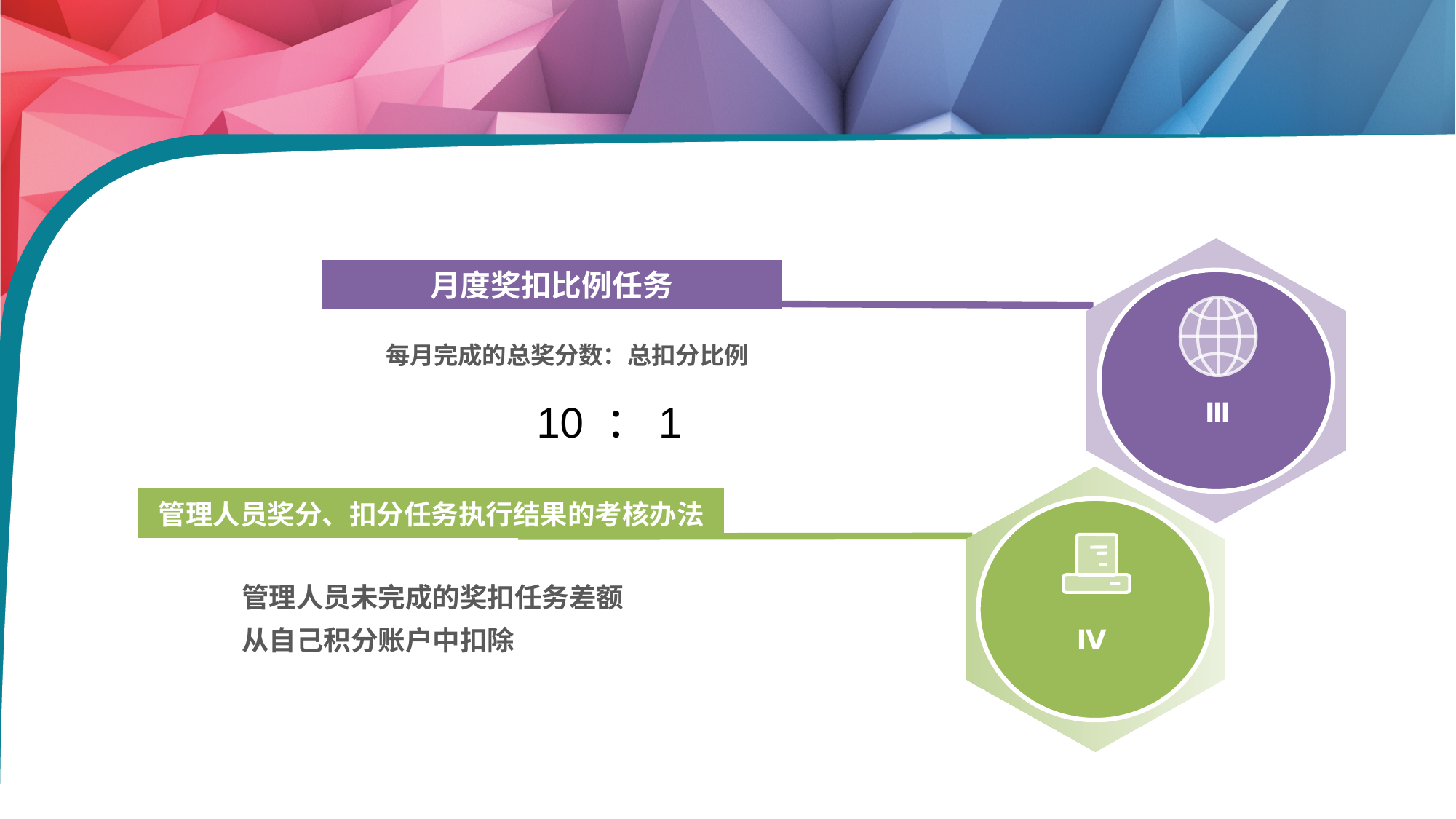

月度奖扣比例任务

Ⅲ
每月完成的总奖分数：总扣分比例
10 ：1

管理人员奖分、扣分任务执行结果的考核办法

Ⅳ
管理人员未完成的奖扣任务差额
从自己积分账户中扣除